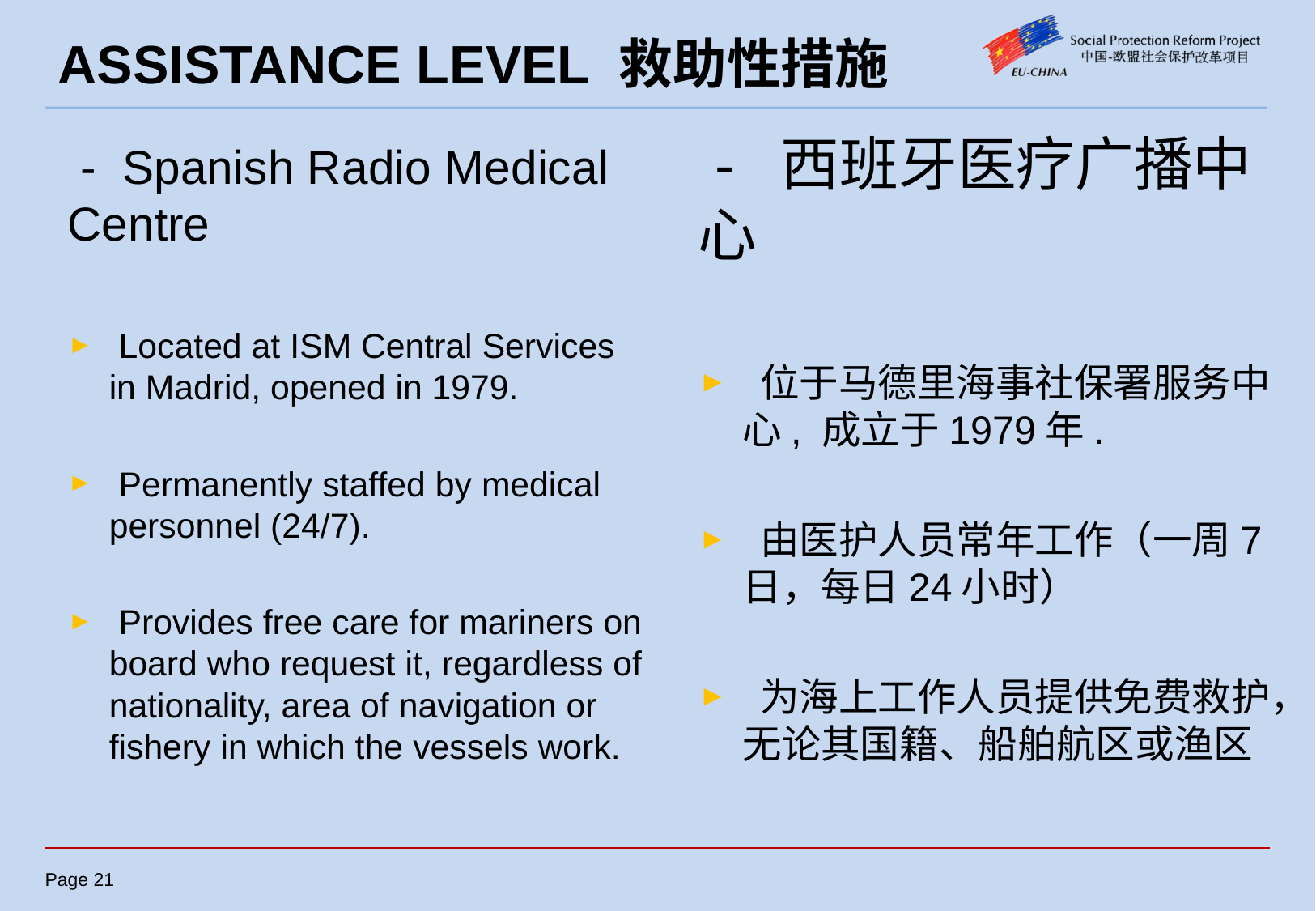

# ASSISTANCE LEVEL 救助性措施
 -  西班牙医疗广播中心

 位于马德里海事社保署服务中心, 成立于1979年.

 由医护人员常年工作（一周7日，每日24小时）

 为海上工作人员提供免费救护，无论其国籍、船舶航区或渔区
 -  Spanish Radio Medical Centre

 Located at ISM Central Services in Madrid, opened in 1979.

 Permanently staffed by medical personnel (24/7).

 Provides free care for mariners on board who request it, regardless of nationality, area of navigation or fishery in which the vessels work.